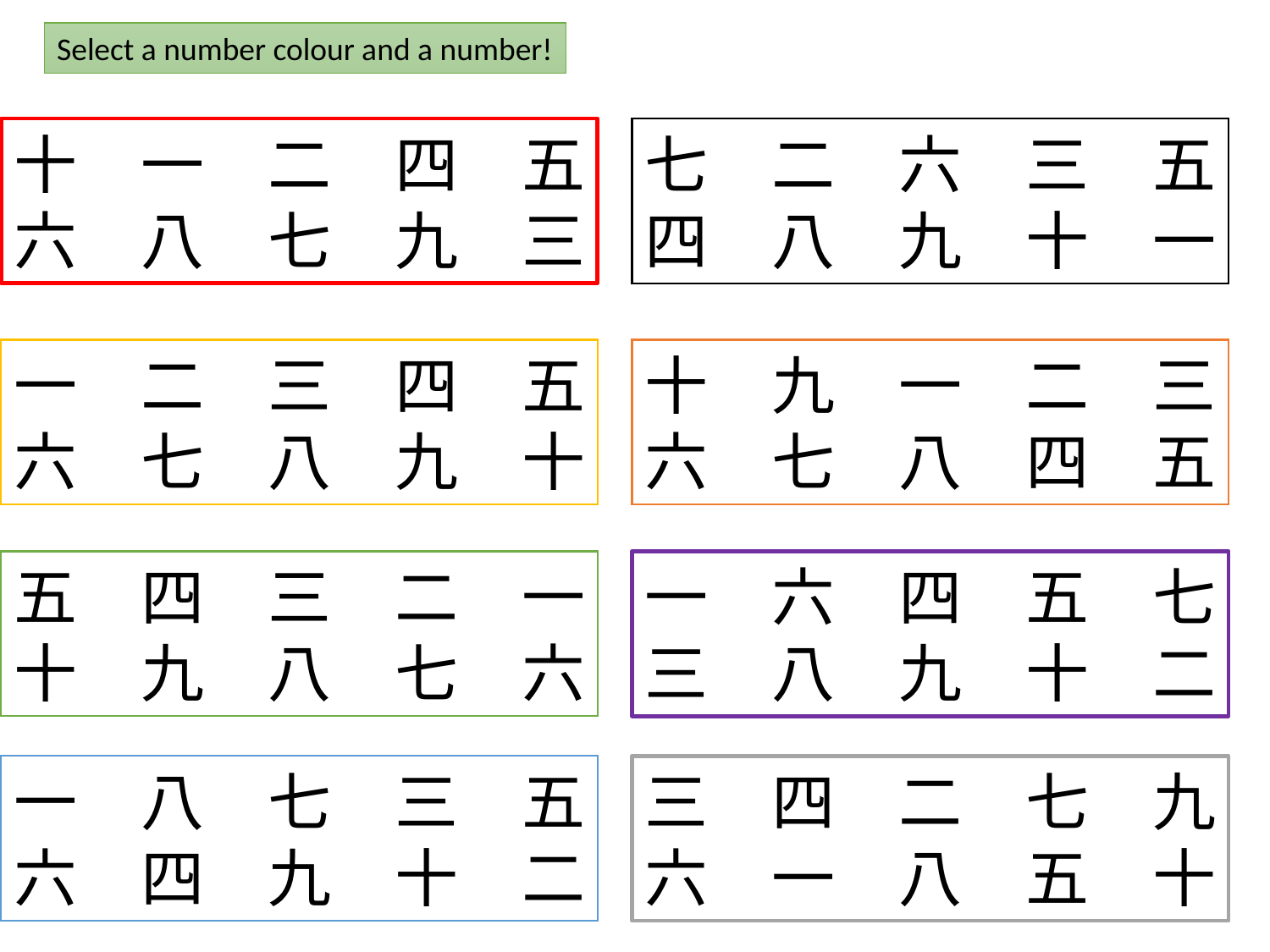

Select a number colour and a number!
十　一　二　四　五
六　八　七　九　三
七　二　六　三　五
四　八　九　十　一
一　二　三　四　五
六　七　八　九　十
十　九　一　二　三
六　七　八　四　五
五　四　三　二　一
十　九　八　七　六
一　六　四　五　七
三　八　九　十　二
一　八　七　三　五
六　四　九　十　二
三　四　二　七　九
六　一　八　五　十